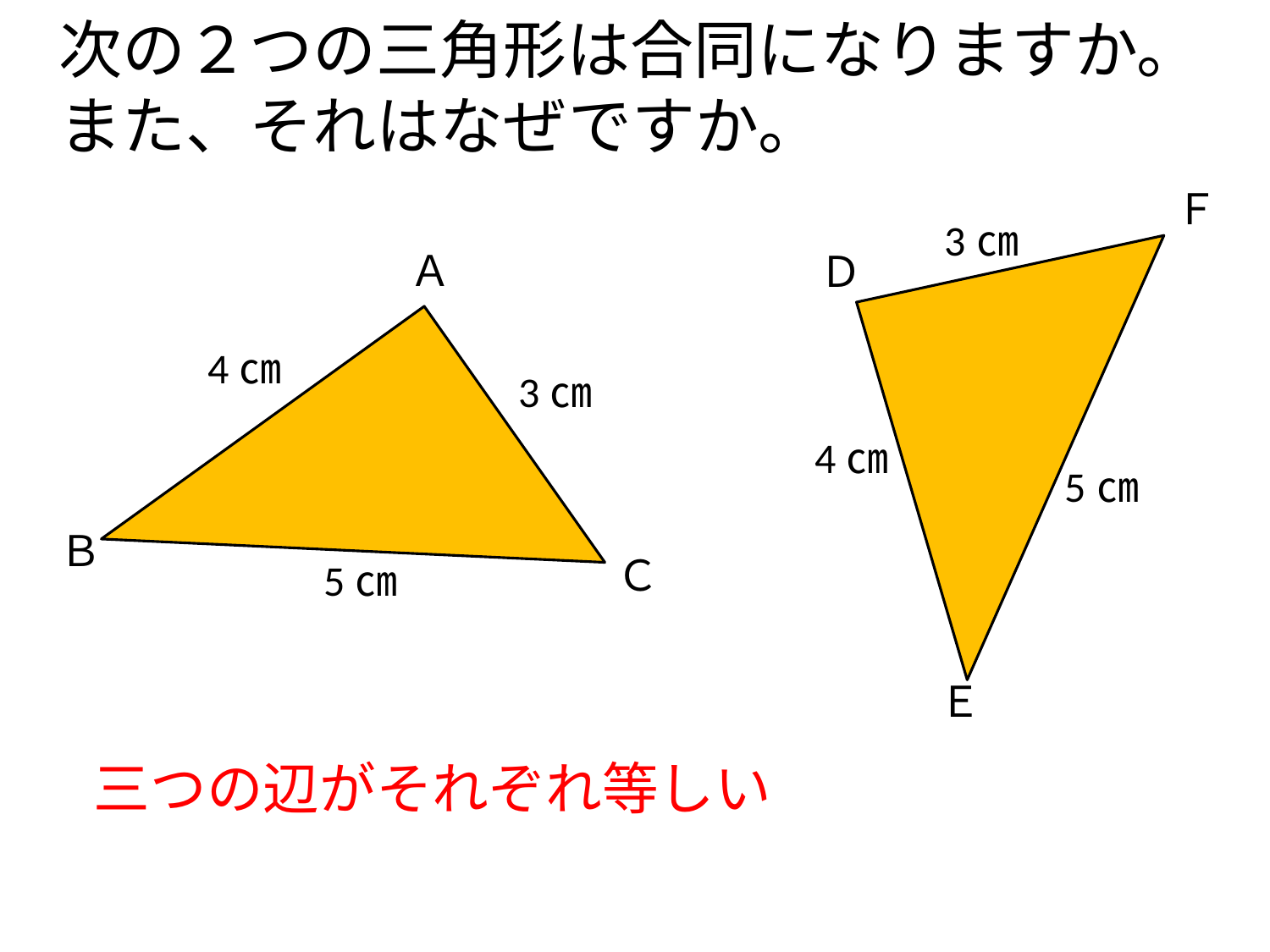

次の２つの三角形は合同になりますか。また、それはなぜですか。
3㎝
Ｄ

Ｆ
Ｅ
Ａ

Ｃ
Ｂ
4㎝
3㎝
4㎝
5㎝
5㎝
三つの辺がそれぞれ等しい